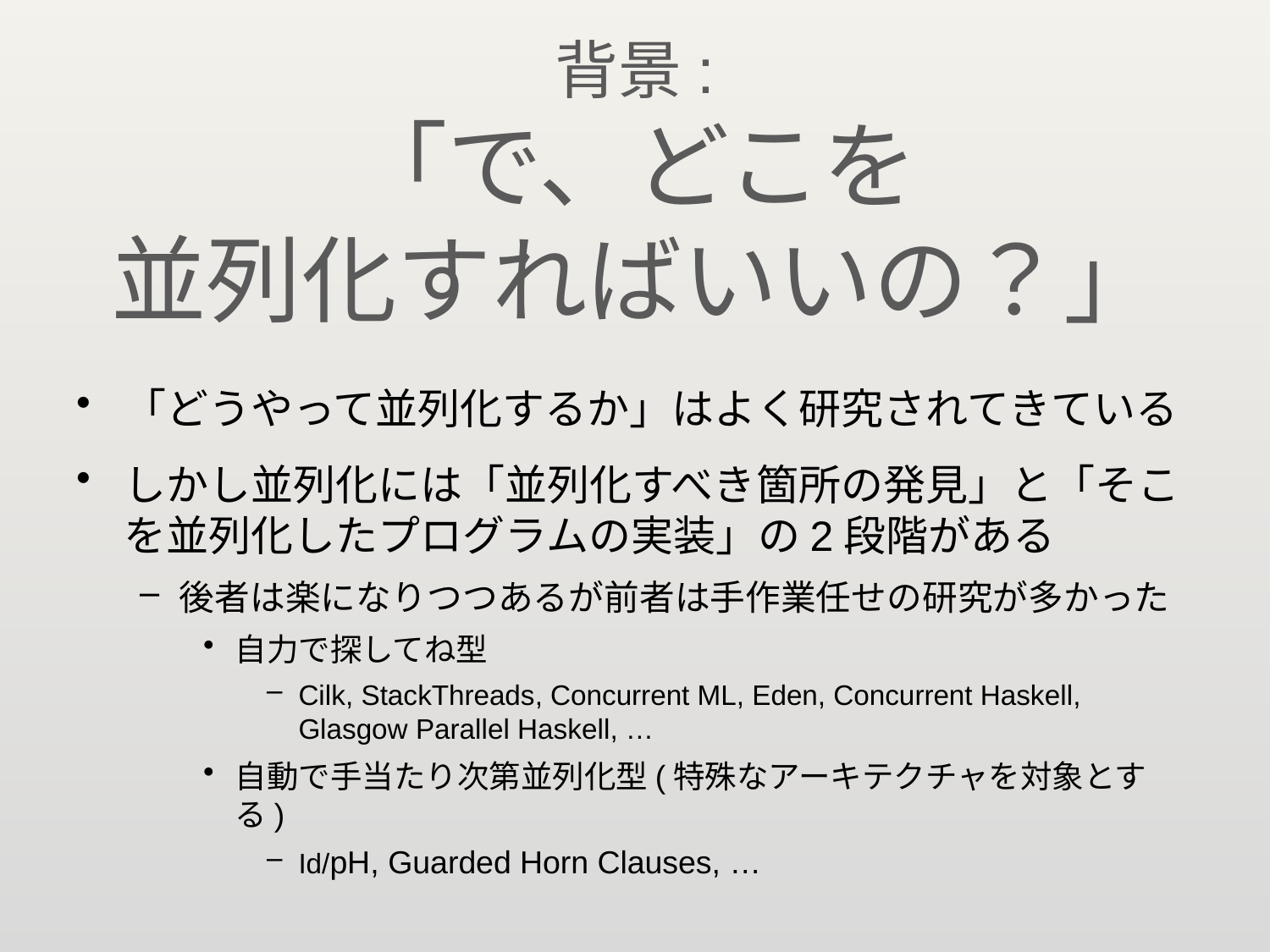

# 背景: 「で、どこを 並列化すればいいの？」
「どうやって並列化するか」はよく研究されてきている
しかし並列化には「並列化すべき箇所の発見」と「そこを並列化したプログラムの実装」の2段階がある
後者は楽になりつつあるが前者は手作業任せの研究が多かった
自力で探してね型
Cilk, StackThreads, Concurrent ML, Eden, Concurrent Haskell, Glasgow Parallel Haskell, …
自動で手当たり次第並列化型(特殊なアーキテクチャを対象とする)
Id/pH, Guarded Horn Clauses, …